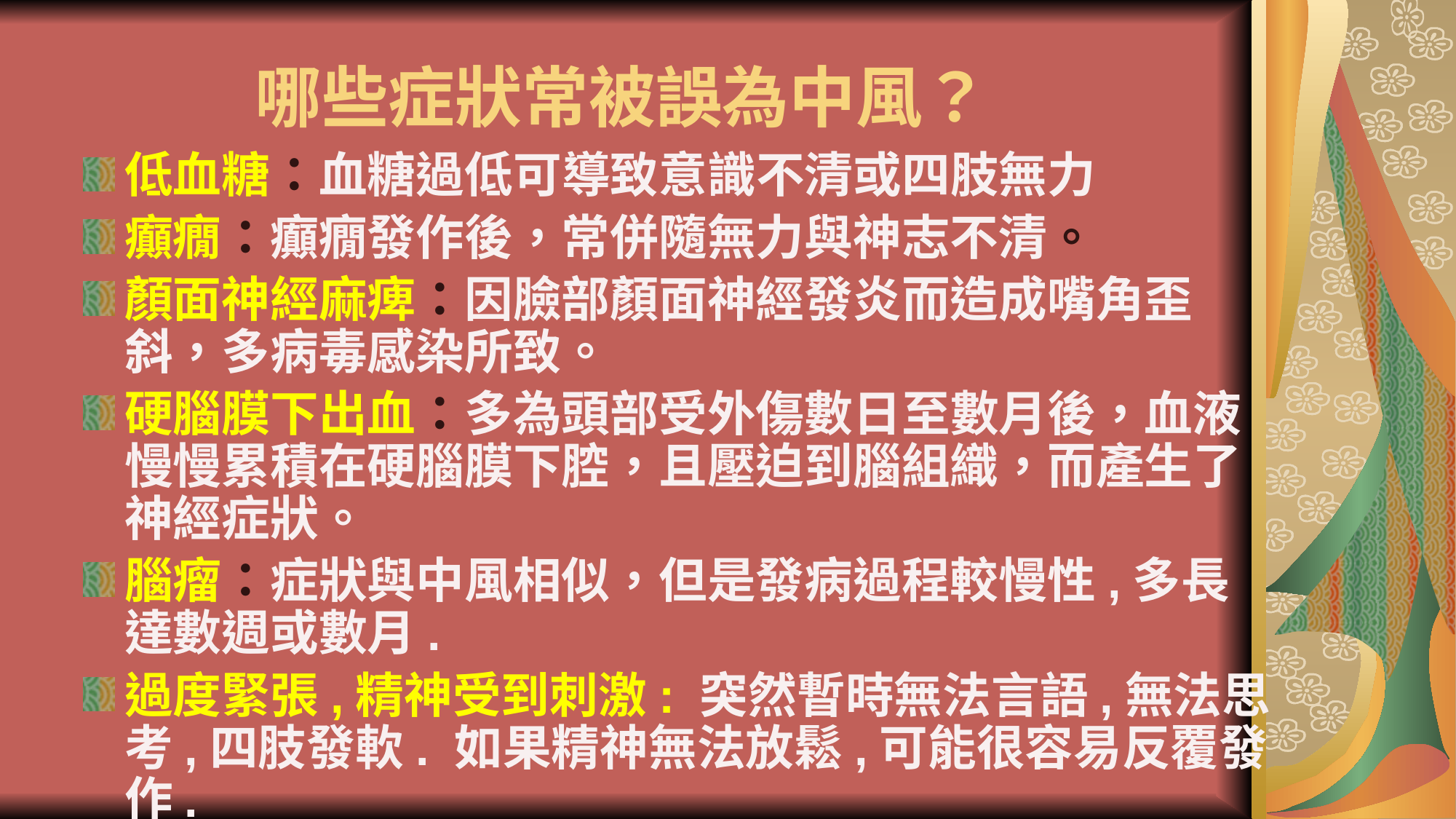

# 哪些症狀常被誤為中風？
低血糖：血糖過低可導致意識不清或四肢無力
癲癇：癲癇發作後，常併隨無力與神志不清。
顏面神經麻痺：因臉部顏面神經發炎而造成嘴角歪斜，多病毒感染所致。
硬腦膜下出血：多為頭部受外傷數日至數月後，血液慢慢累積在硬腦膜下腔，且壓迫到腦組織，而產生了神經症狀。
腦瘤：症狀與中風相似，但是發病過程較慢性,多長達數週或數月.
過度緊張,精神受到刺激: 突然暫時無法言語,無法思考,四肢發軟. 如果精神無法放鬆,可能很容易反覆發作.